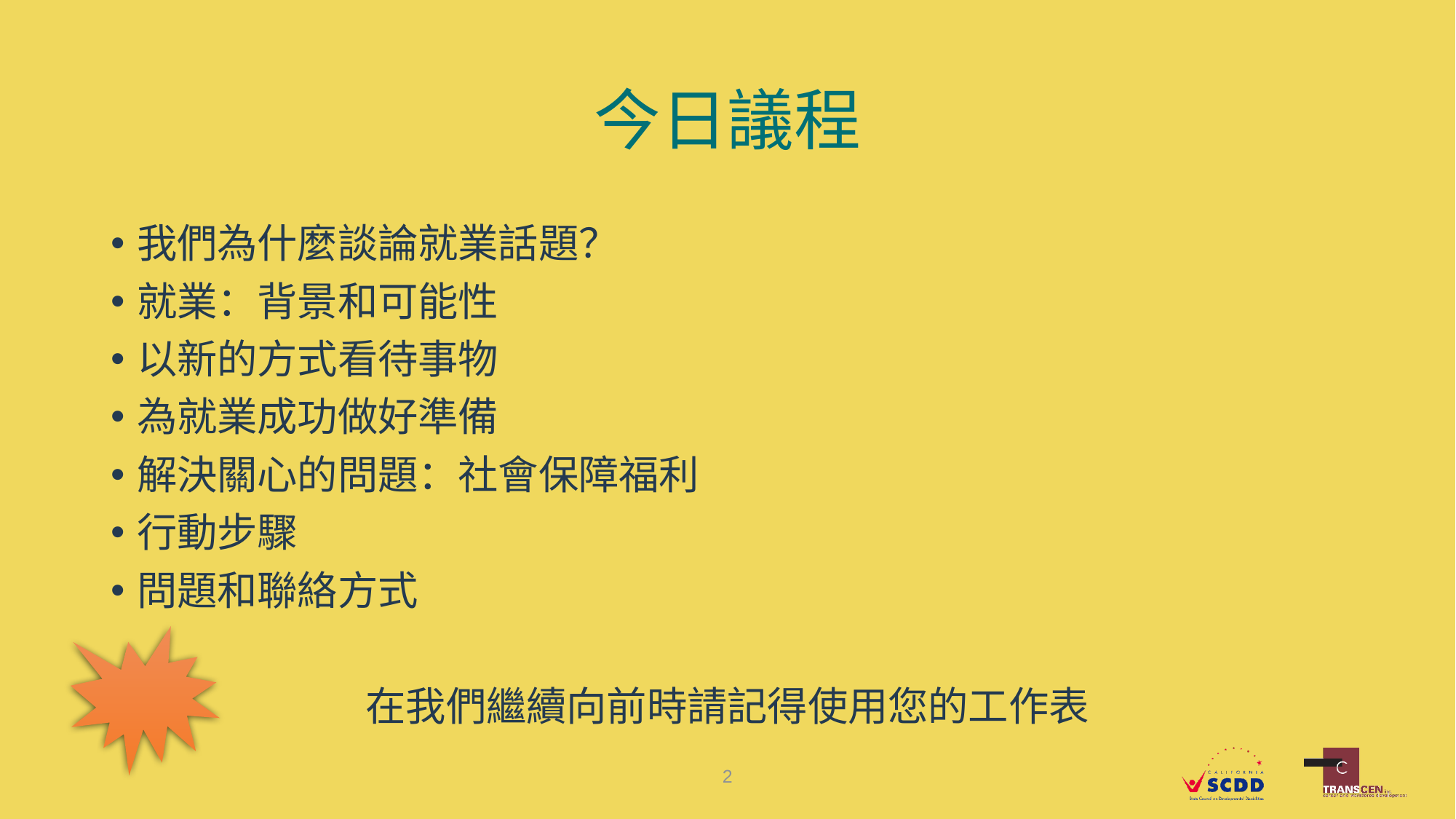

# 今日議程
我們為什麼談論就業話題？
就業：背景和可能性
以新的方式看待事物
為就業成功做好準備
解決關心的問題：社會保障福利
行動步驟
問題和聯絡方式

在我們繼續向前時請記得使用您的工作表

2